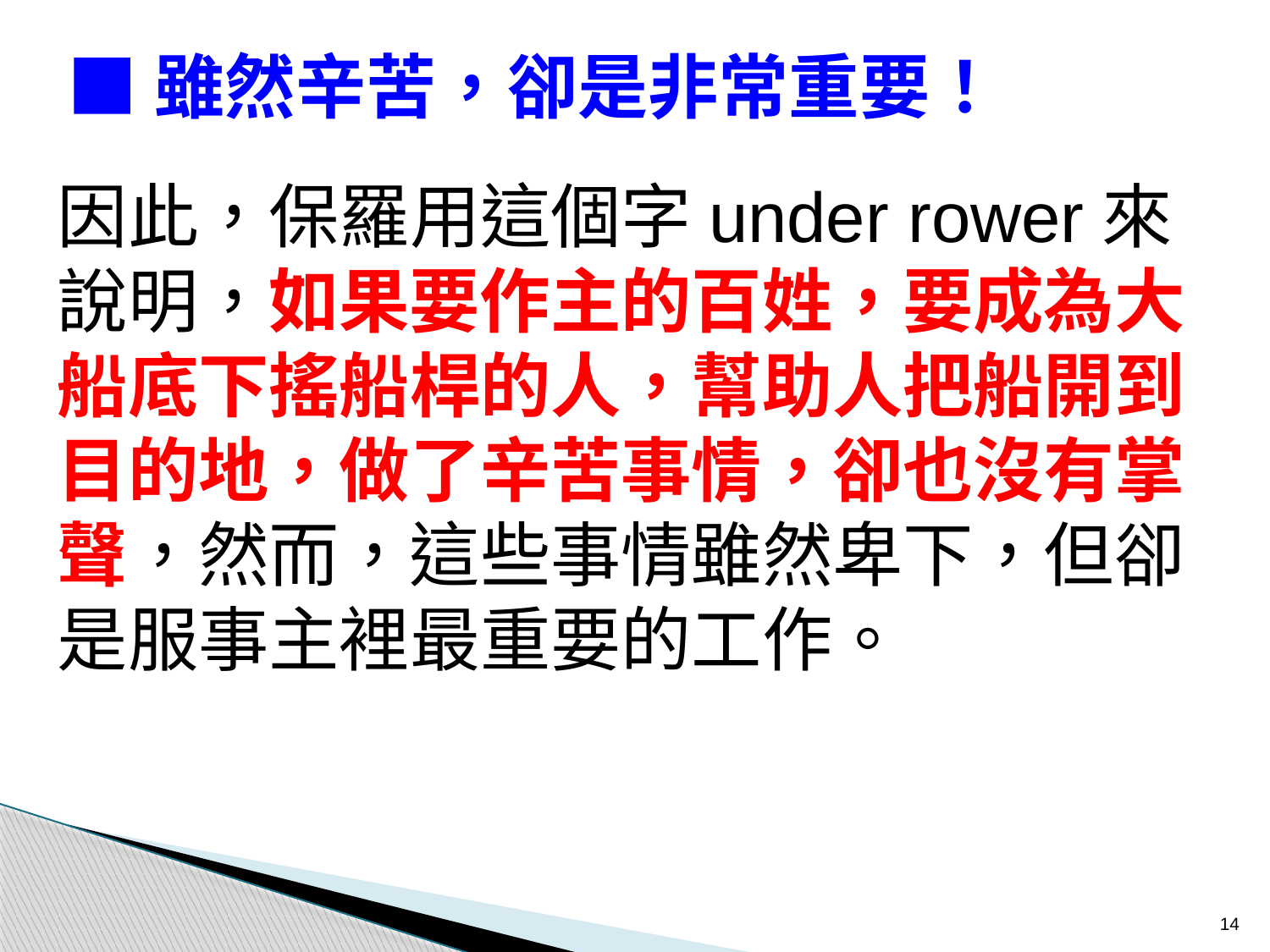

■雖然辛苦，卻是非常重要！
因此，保羅用這個字under rower來說明，如果要作主的百姓，要成為大船底下搖船桿的人，幫助人把船開到目的地，做了辛苦事情，卻也沒有掌聲，然而，這些事情雖然卑下，但卻是服事主裡最重要的工作。
14